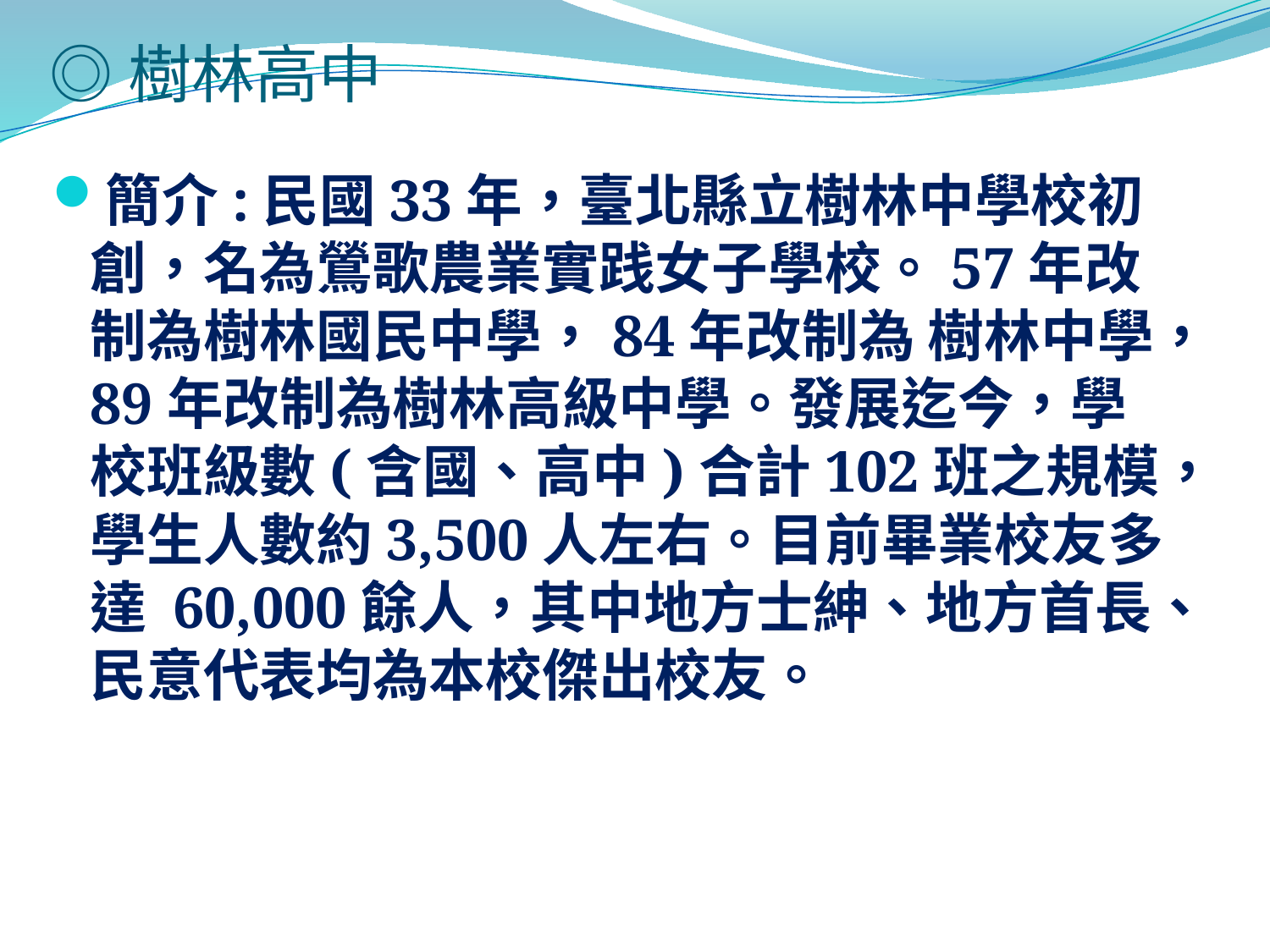

# ◎樹林高中
簡介:民國33年，臺北縣立樹林中學校初創，名為鶯歌農業實践女子學校。57年改制為樹林國民中學，84年改制為 樹林中學，89年改制為樹林高級中學。發展迄今，學校班級數(含國、高中)合計102班之規模，學生人數約3,500人左右。目前畢業校友多達 60,000餘人，其中地方士紳、地方首長、民意代表均為本校傑出校友。